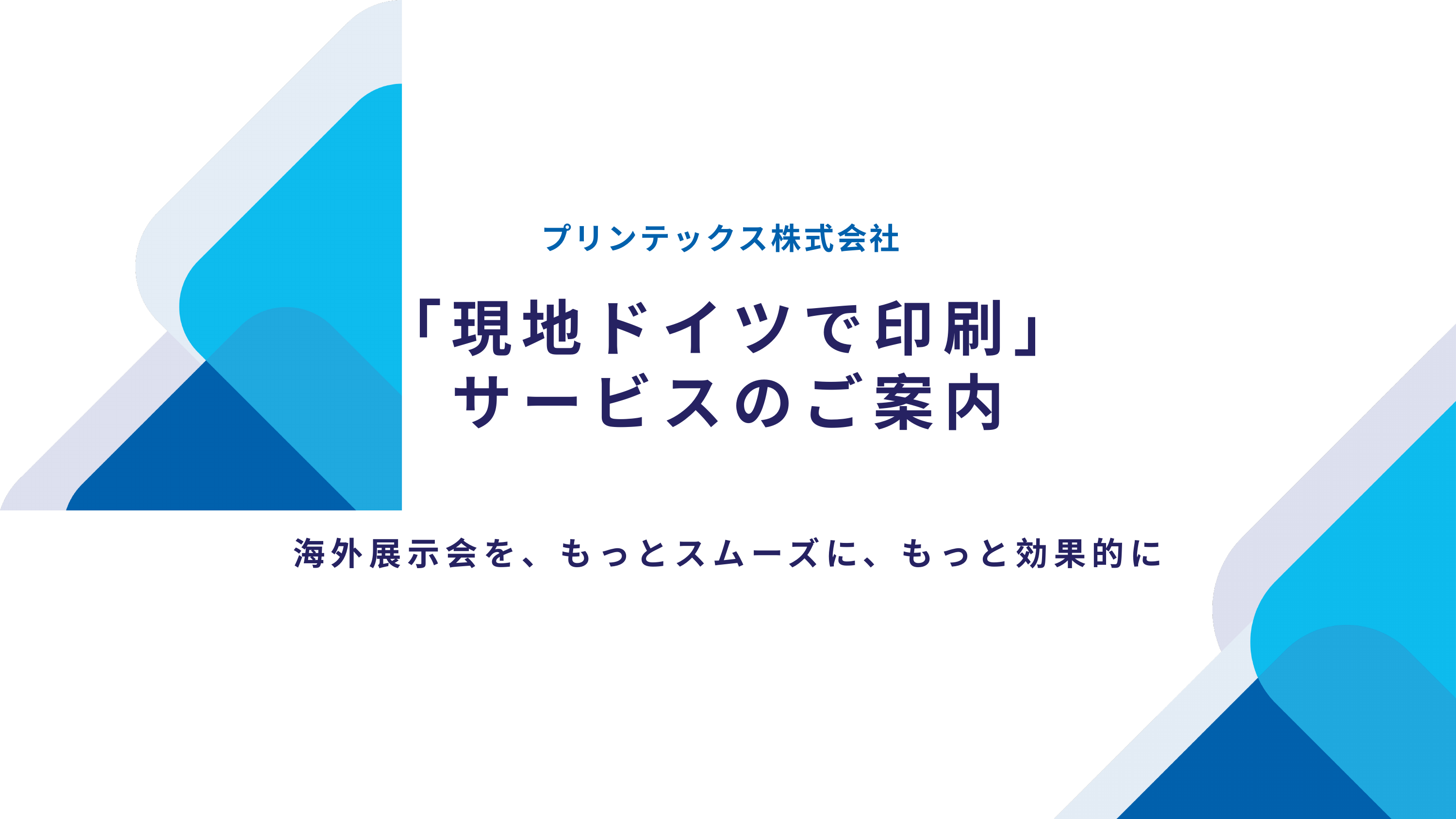

プリンテックス株式会社
「現地ドイツで印刷」
サービスのご案内

海外展示会を、もっとスムーズに、もっと効果的に